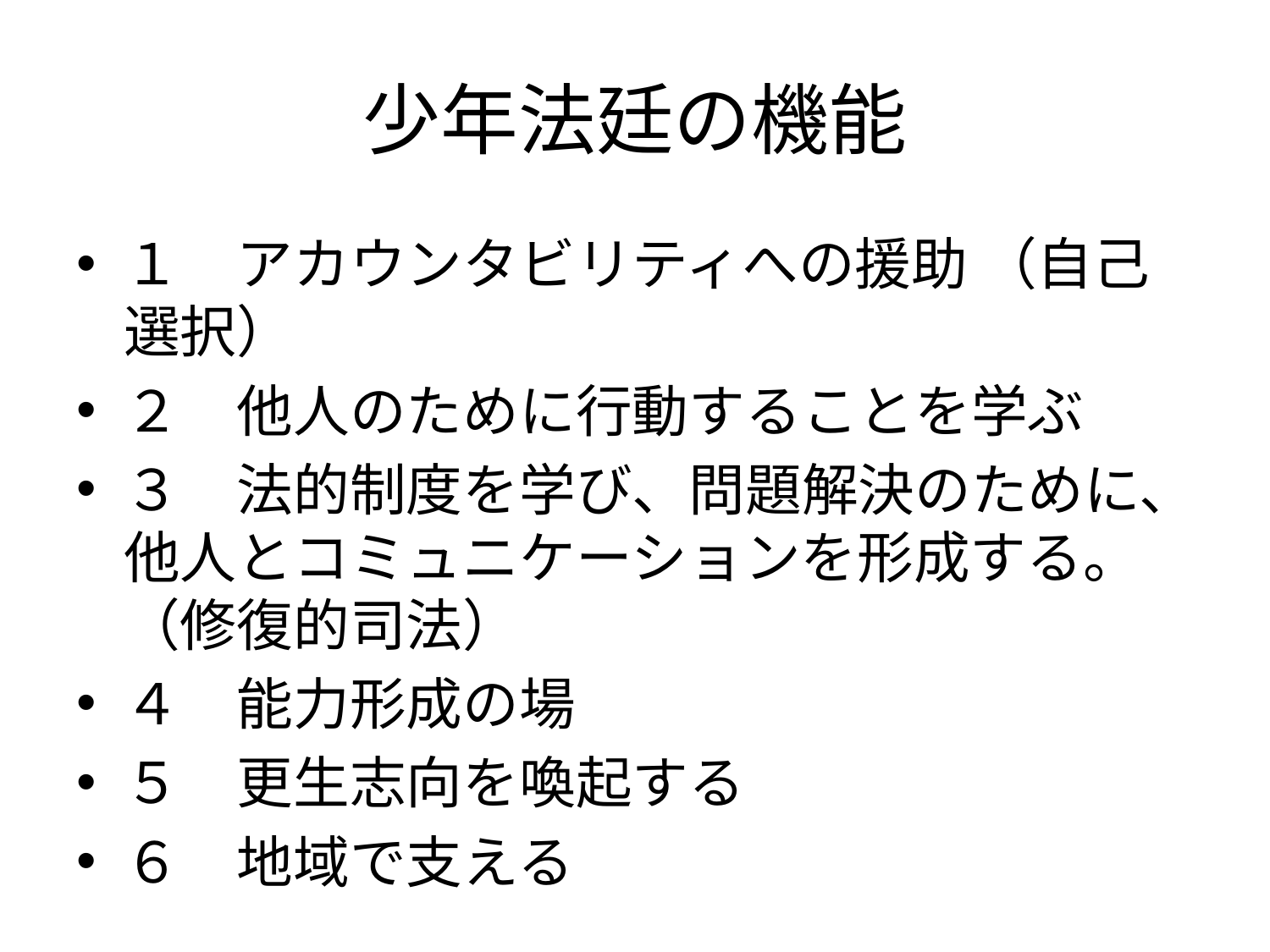

# 少年法廷の機能
１　アカウンタビリティへの援助 （自己選択）
２　他人のために行動することを学ぶ
３　法的制度を学び、問題解決のために、他人とコミュニケーションを形成する。（修復的司法）
４　能力形成の場
５　更生志向を喚起する
６　地域で支える